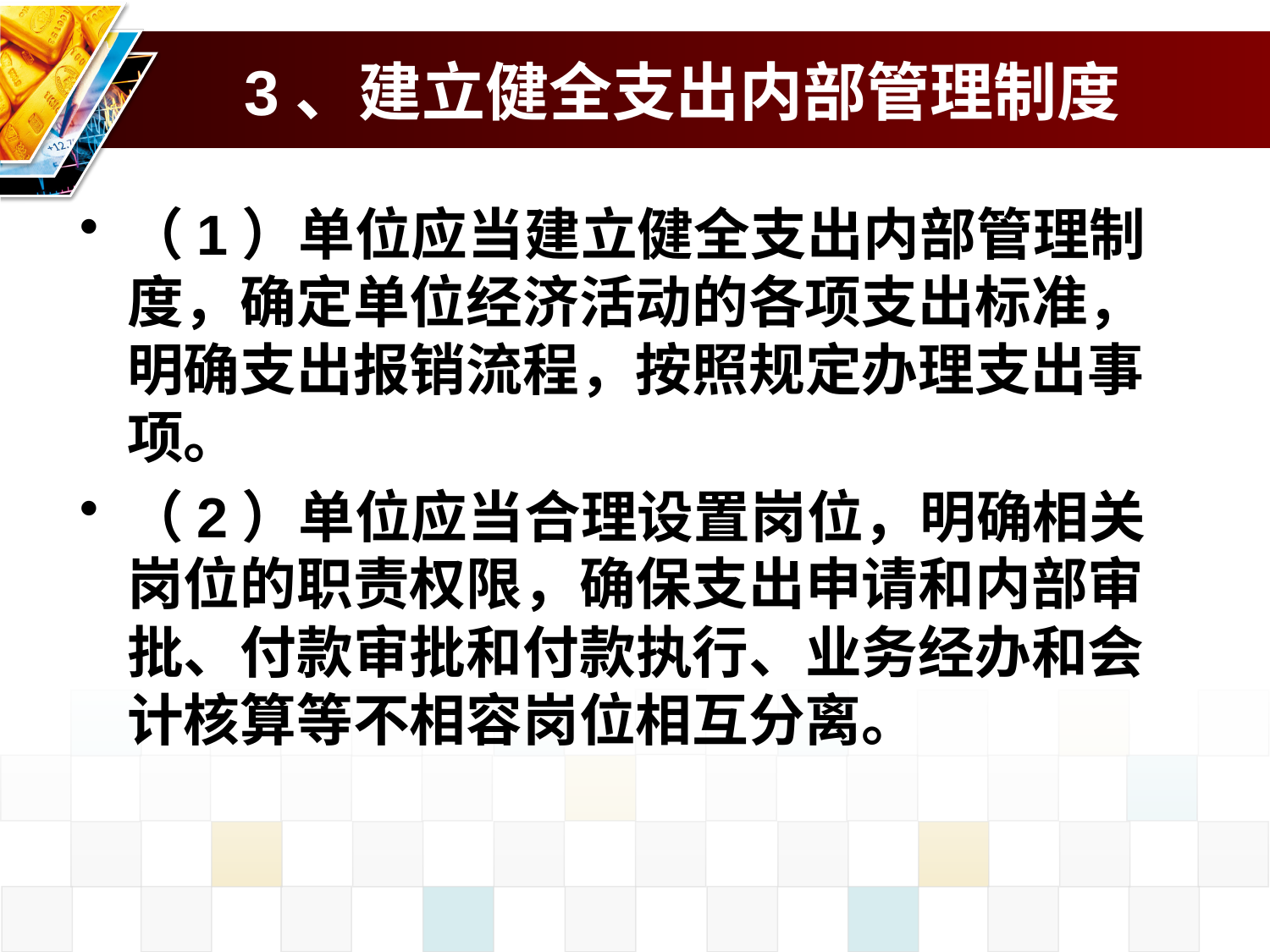

# 3、建立健全支出内部管理制度
（1）单位应当建立健全支出内部管理制度，确定单位经济活动的各项支出标准，明确支出报销流程，按照规定办理支出事项。
（2）单位应当合理设置岗位，明确相关岗位的职责权限，确保支出申请和内部审批、付款审批和付款执行、业务经办和会计核算等不相容岗位相互分离。